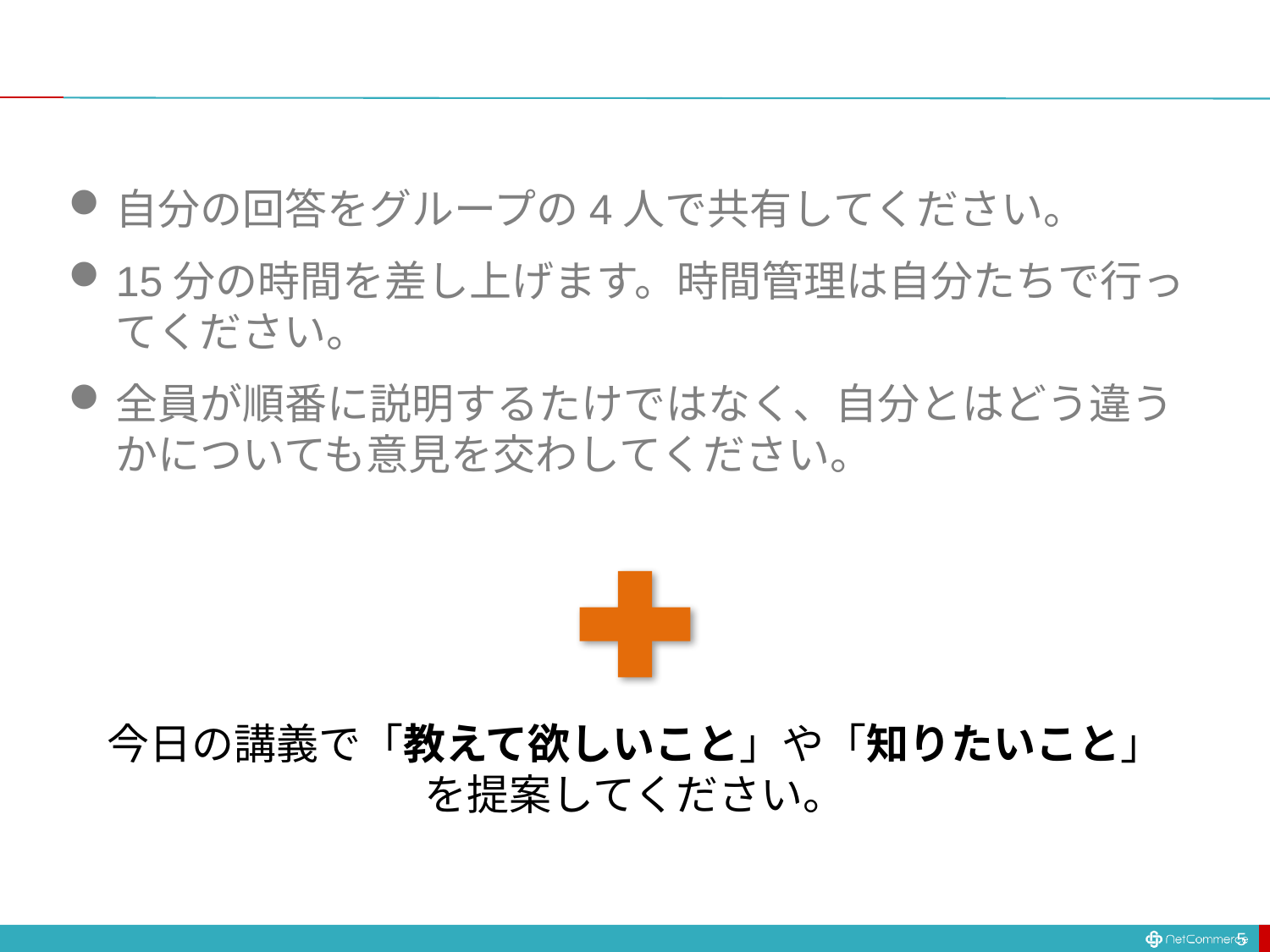

自分の回答をグループの4人で共有してください。
15分の時間を差し上げます。時間管理は自分たちで行ってください。
全員が順番に説明するたけではなく、自分とはどう違うかについても意見を交わしてください。

今日の講義で「教えて欲しいこと」や「知りたいこと」
を提案してください。
5